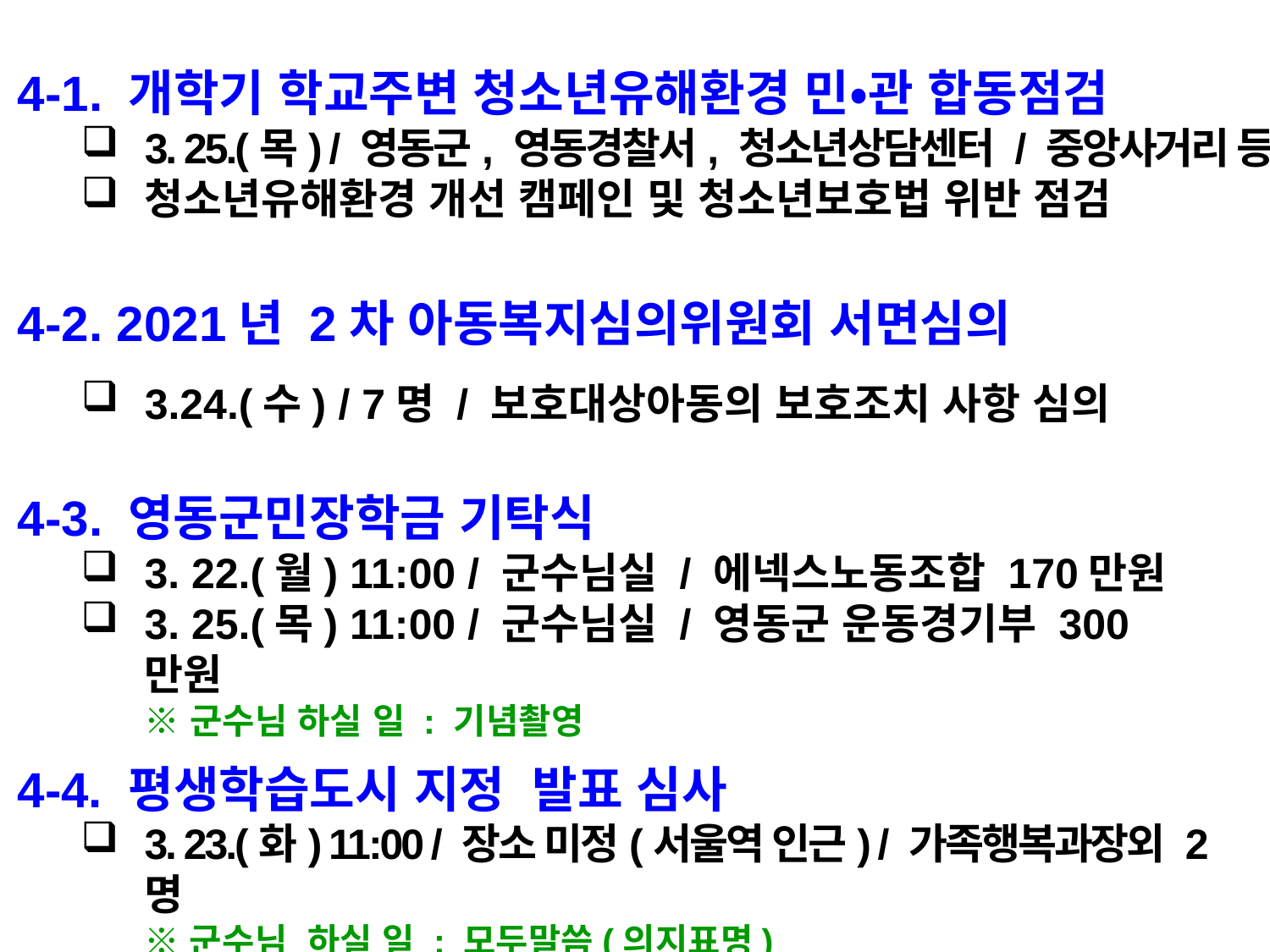

4-1. 개학기 학교주변 청소년유해환경 민•관 합동점검
3. 25.(목) / 영동군, 영동경찰서, 청소년상담센터 / 중앙사거리 등
청소년유해환경 개선 캠페인 및 청소년보호법 위반 점검
4-2. 2021년 2차 아동복지심의위원회 서면심의
3.24.(수) / 7명 / 보호대상아동의 보호조치 사항 심의
4-3. 영동군민장학금 기탁식
3. 22.(월) 11:00 / 군수님실 / 에넥스노동조합 170만원
3. 25.(목) 11:00 / 군수님실 / 영동군 운동경기부 300만원
※ 군수님 하실 일 : 기념촬영

4-4. 평생학습도시 지정  발표 심사
3. 23.(화) 11:00 / 장소 미정(서울역 인근) / 가족행복과장외 2명
※ 군수님  하실 일 : 모두말씀(의지표명)